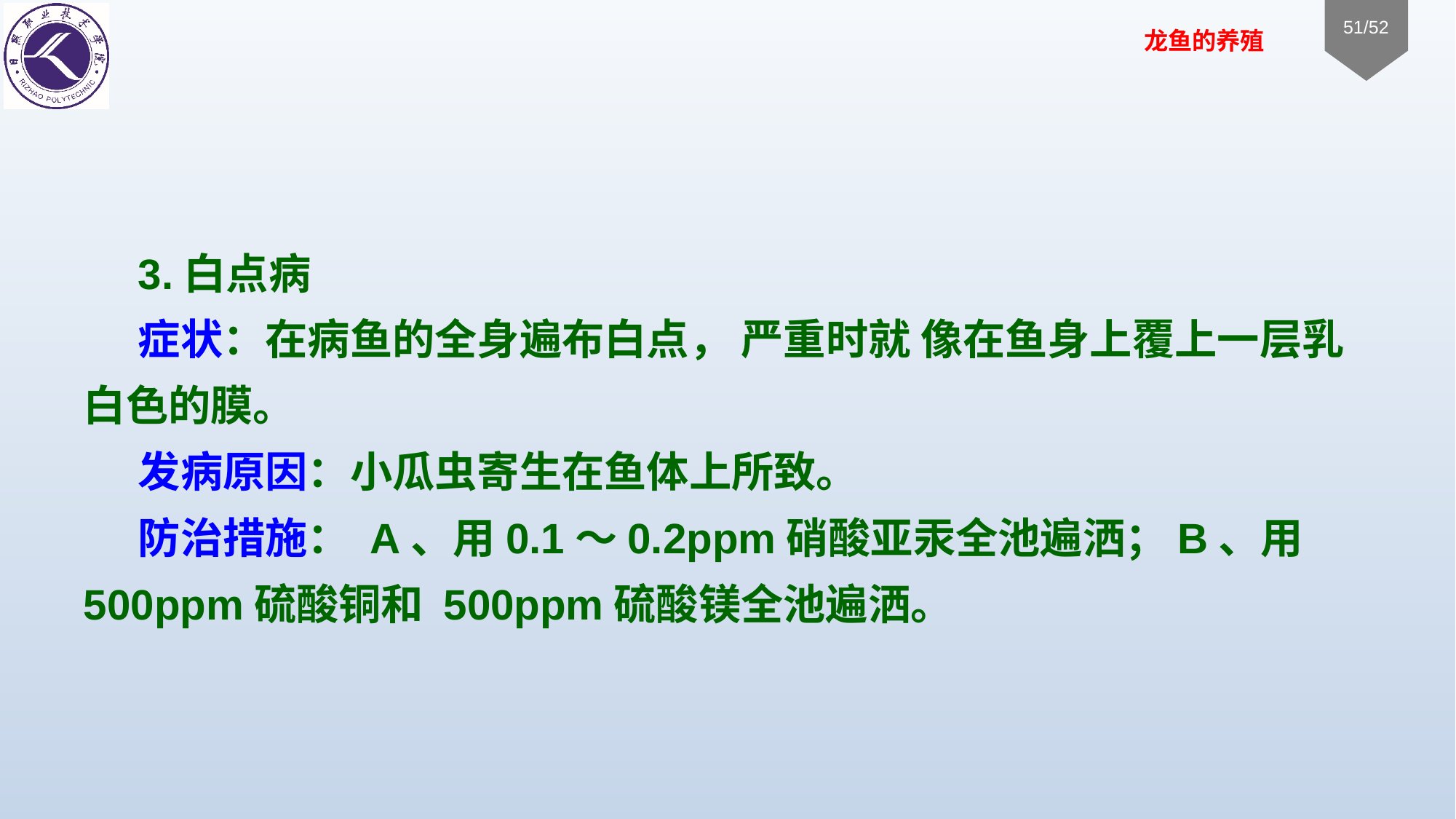

#
3.白点病
症状：在病鱼的全身遍布白点， 严重时就 像在鱼身上覆上一层乳白色的膜。
发病原因：小瓜虫寄生在鱼体上所致。
防治措施： A、用0.1～0.2ppm硝酸亚汞全池遍洒；B、用500ppm硫酸铜和 500ppm硫酸镁全池遍洒。